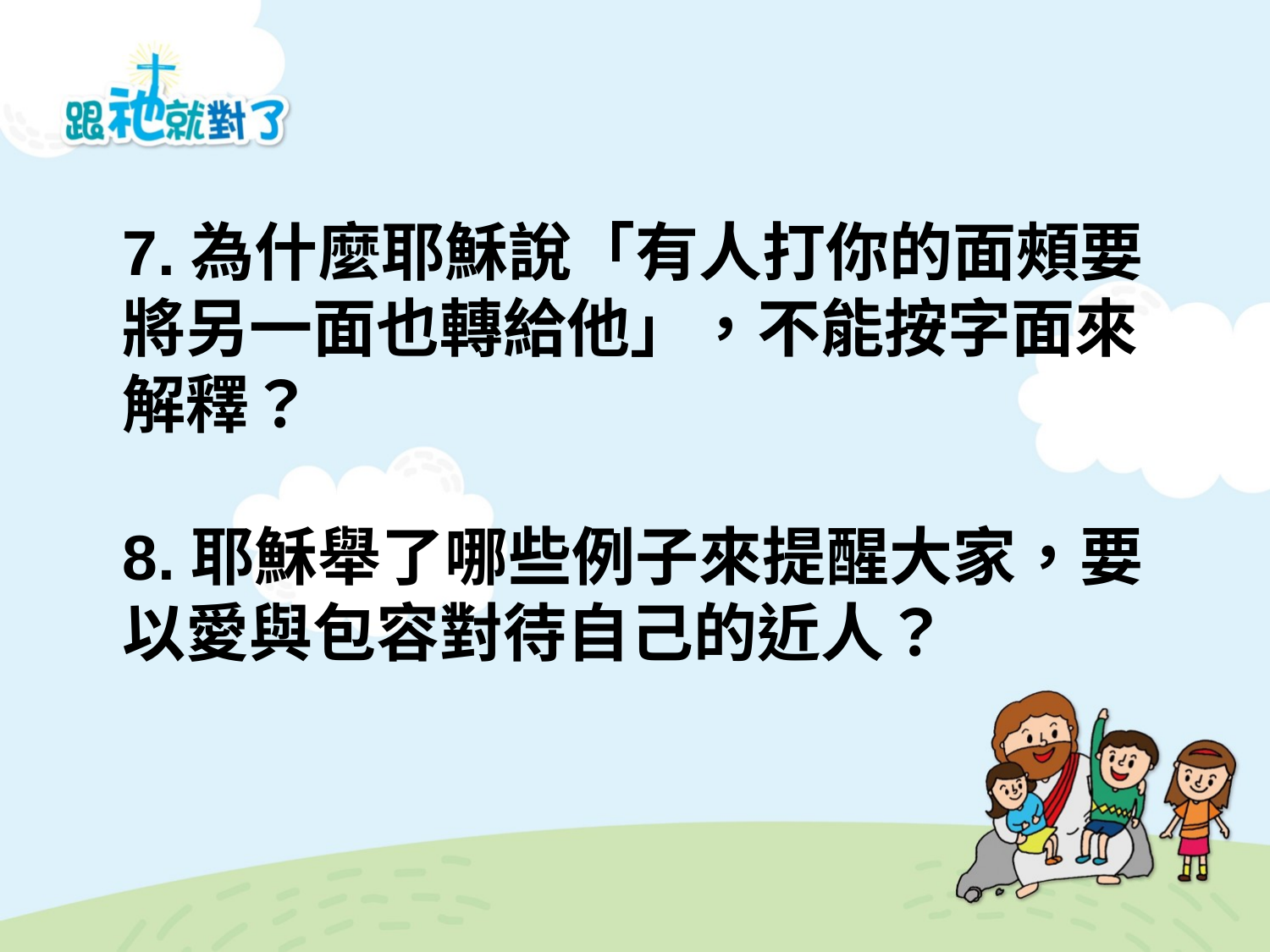

7.為什麼耶穌說「有人打你的面頰要將另一面也轉給他」，不能按字面來解釋？

8.耶穌舉了哪些例子來提醒大家，要以愛與包容對待自己的近人？